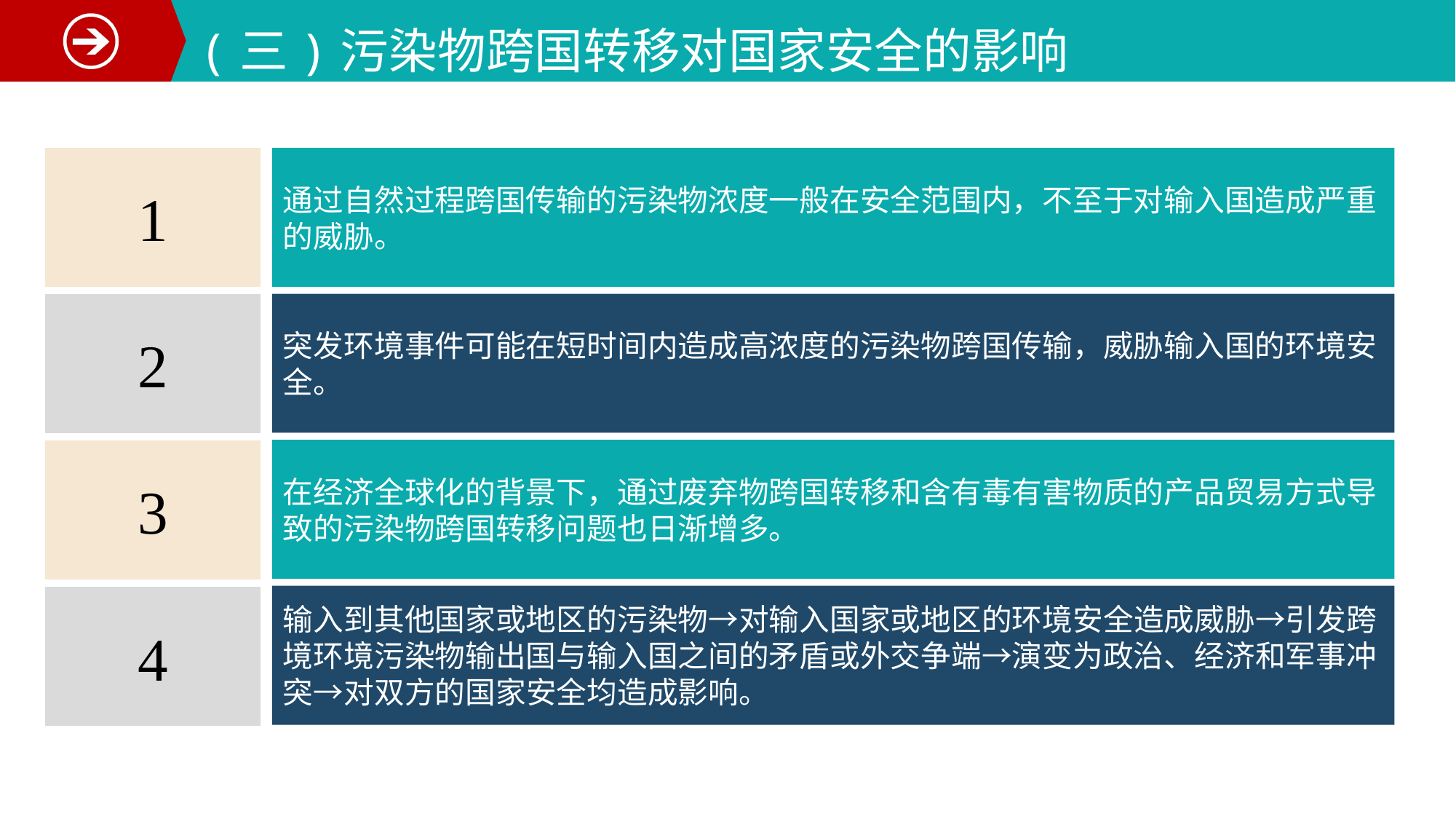

(三)污染物跨国转移对国家安全的影响
1
通过自然过程跨国传输的污染物浓度一般在安全范围内，不至于对输入国造成严重的威胁。
突发环境事件可能在短时间内造成高浓度的污染物跨国传输，威胁输入国的环境安全。
2
在经济全球化的背景下，通过废弃物跨国转移和含有毒有害物质的产品贸易方式导致的污染物跨国转移问题也日渐增多。
3
输入到其他国家或地区的污染物→对输入国家或地区的环境安全造成威胁→引发跨境环境污染物输出国与输入国之间的矛盾或外交争端→演变为政治、经济和军事冲突→对双方的国家安全均造成影响。
4